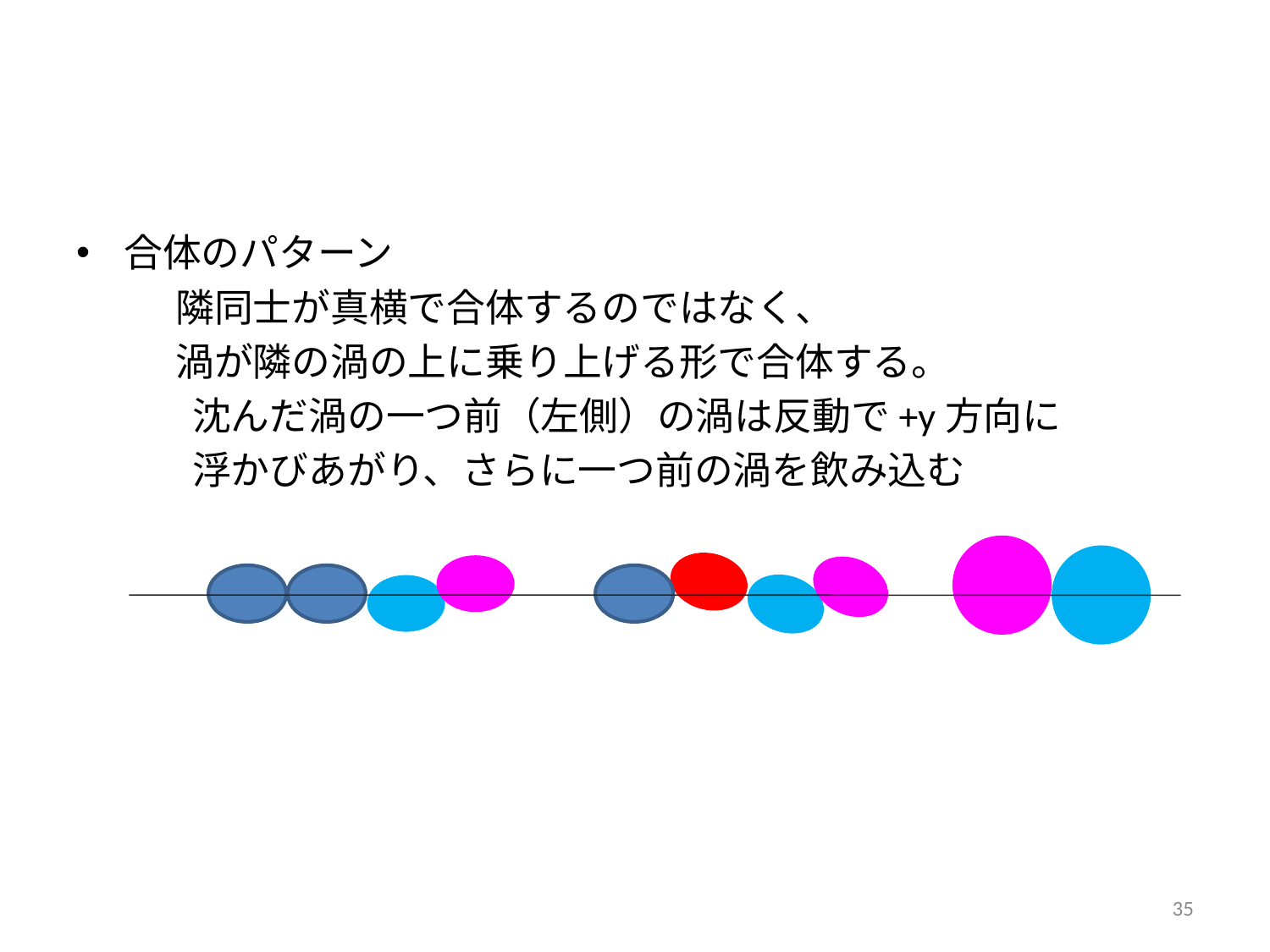

#
合体のパターン
　       隣同士が真横で合体するのではなく、
　       渦が隣の渦の上に乗り上げる形で合体する。
　　　沈んだ渦の一つ前（左側）の渦は反動で+y方向に
　　　浮かびあがり、さらに一つ前の渦を飲み込む

35